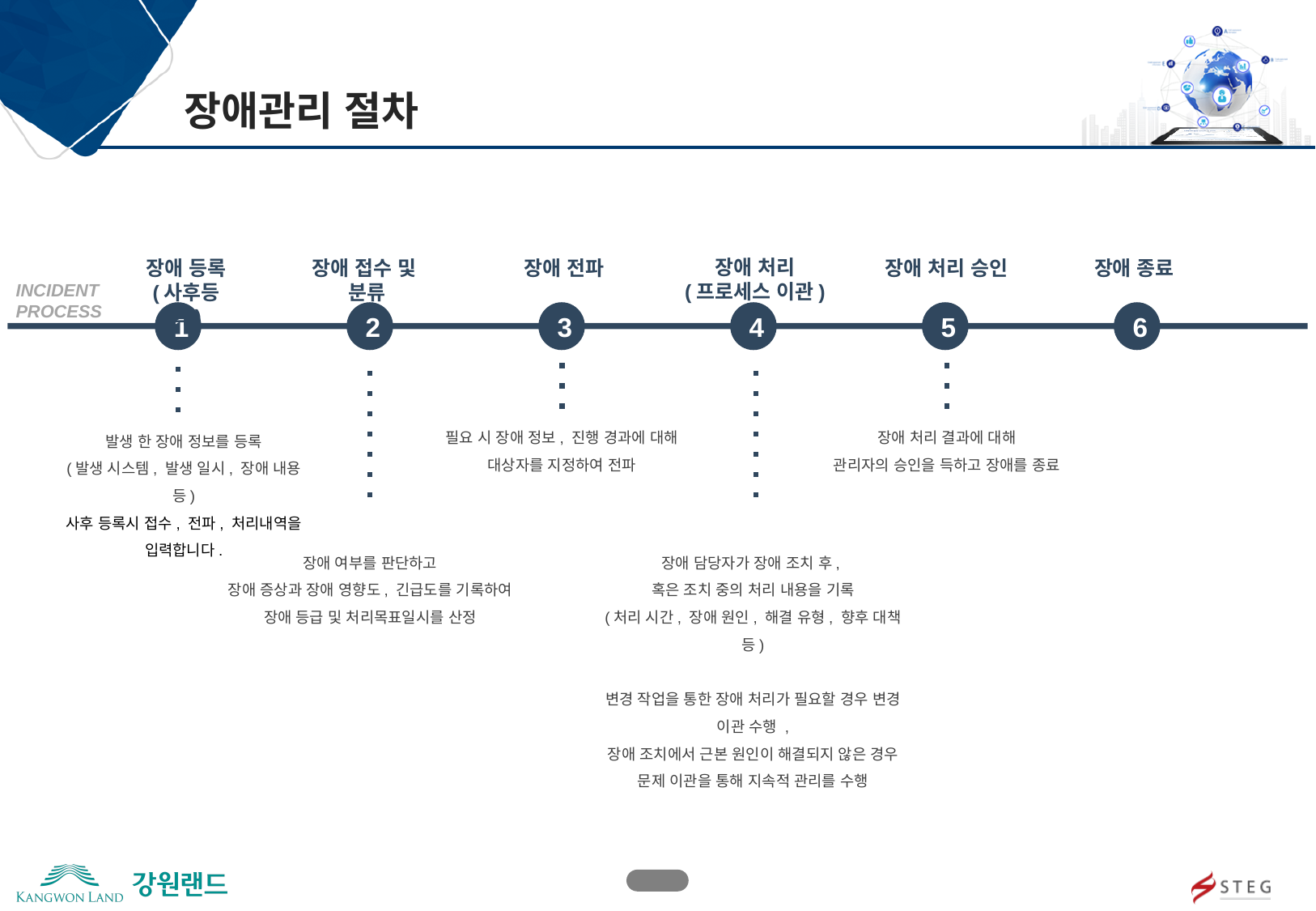

장애관리 절차
장애 처리
(프로세스 이관)
장애 처리 승인
장애 등록
(사후등록)
장애 접수 및
분류
장애 전파
장애 종료
INCIDENT PROCESS
1
2
3
4
5
6

필요 시 장애 정보, 진행 경과에 대해
대상자를 지정하여 전파
장애 처리 결과에 대해
관리자의 승인을 득하고 장애를 종료
발생 한 장애 정보를 등록
(발생 시스템, 발생 일시, 장애 내용 등)
사후 등록시 접수, 전파, 처리내역을 입력합니다.
장애 여부를 판단하고
장애 증상과 장애 영향도, 긴급도를 기록하여
장애 등급 및 처리목표일시를 산정
장애 담당자가 장애 조치 후,
혹은 조치 중의 처리 내용을 기록
(처리 시간, 장애 원인, 해결 유형, 향후 대책 등)

변경 작업을 통한 장애 처리가 필요할 경우 변경 이관 수행 ,
장애 조치에서 근본 원인이 해결되지 않은 경우
문제 이관을 통해 지속적 관리를 수행